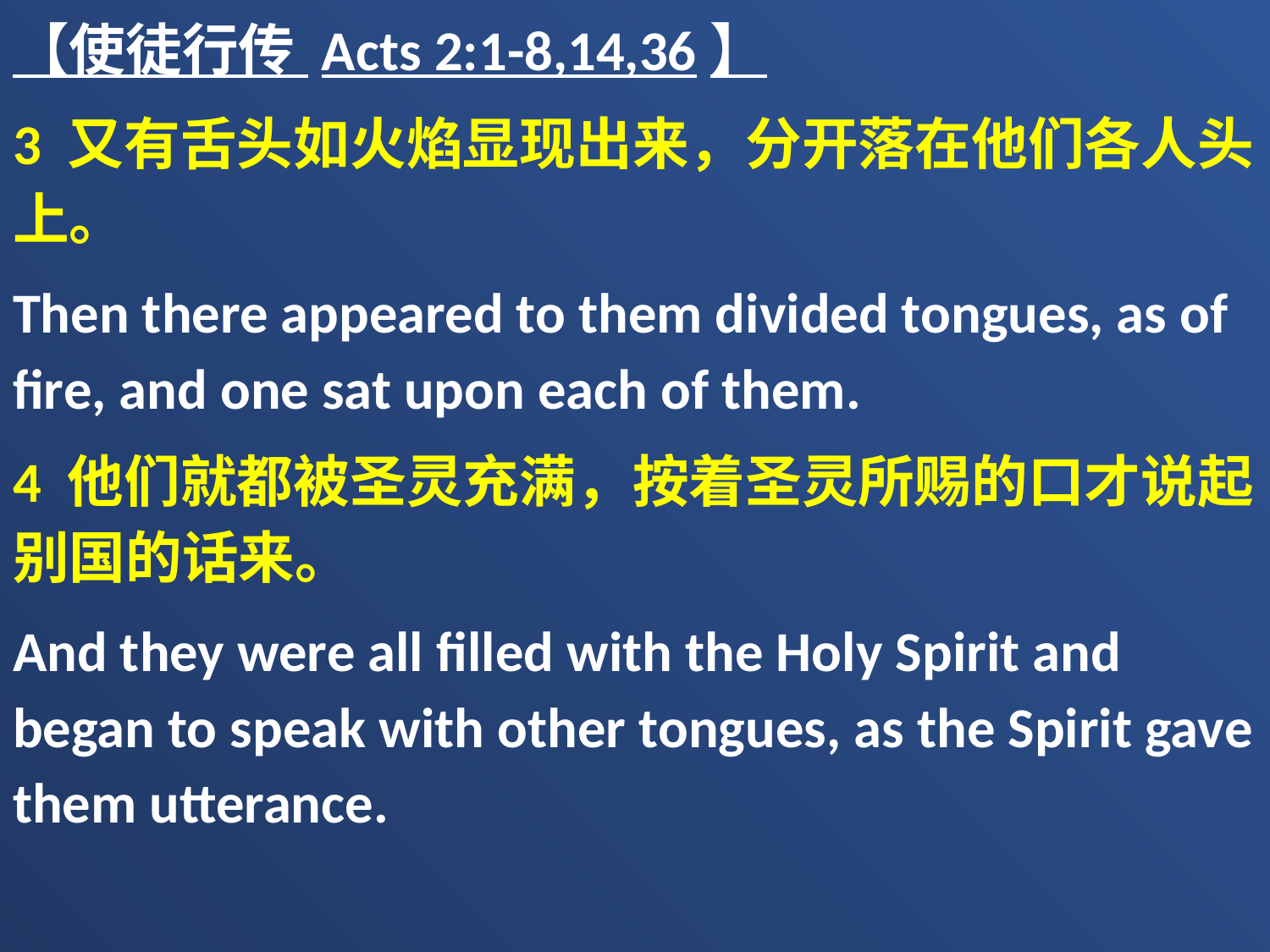

【使徒行传 Acts 2:1-8,14,36】
3 又有舌头如火焰显现出来，分开落在他们各人头上。
Then there appeared to them divided tongues, as of fire, and one sat upon each of them.
4 他们就都被圣灵充满，按着圣灵所赐的口才说起别国的话来。
And they were all filled with the Holy Spirit and began to speak with other tongues, as the Spirit gave them utterance.